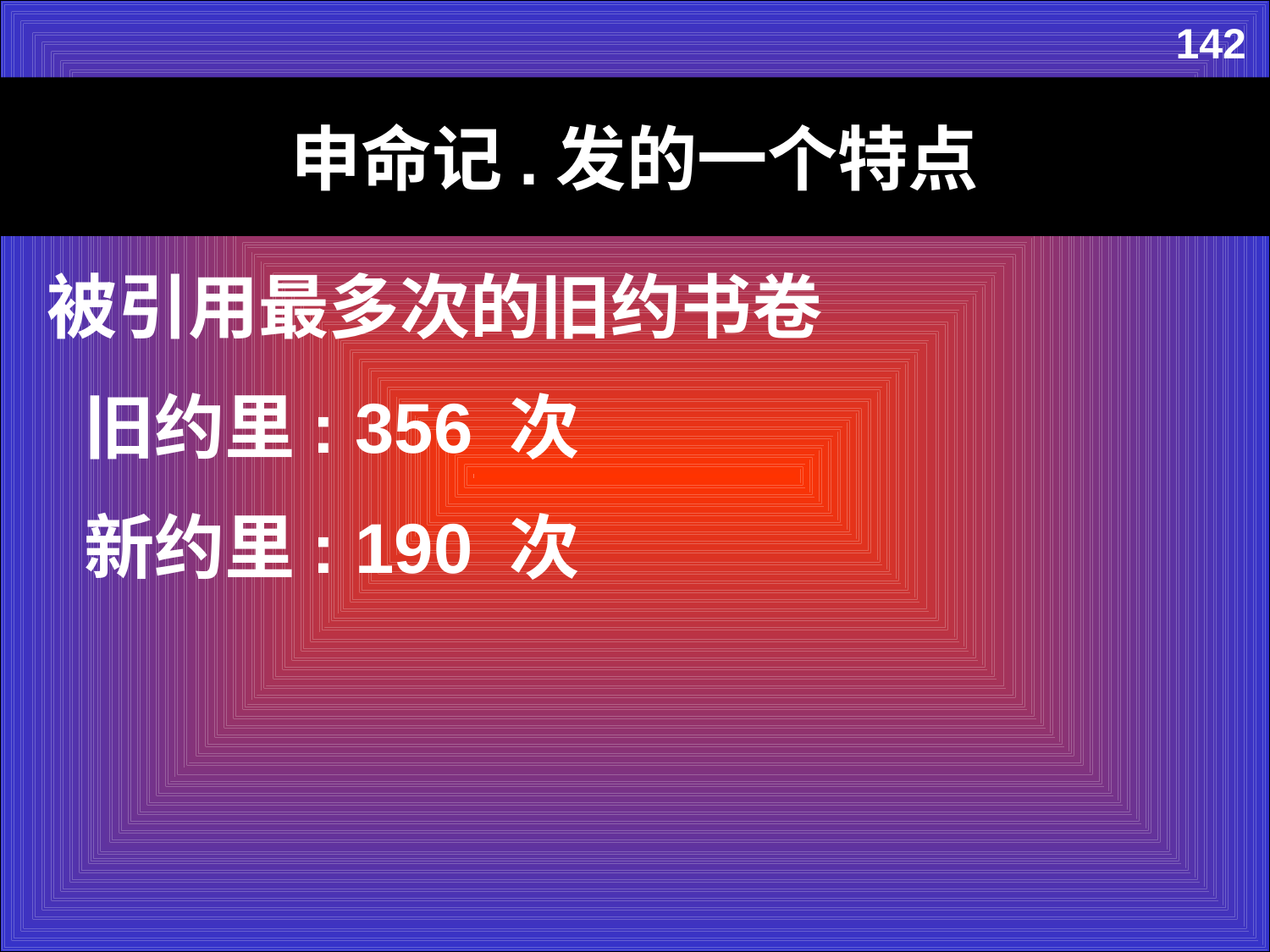

142
申命记.发的一个特点
被引用最多次的旧约书卷
 旧约里: 356 次
 新约里: 190 次